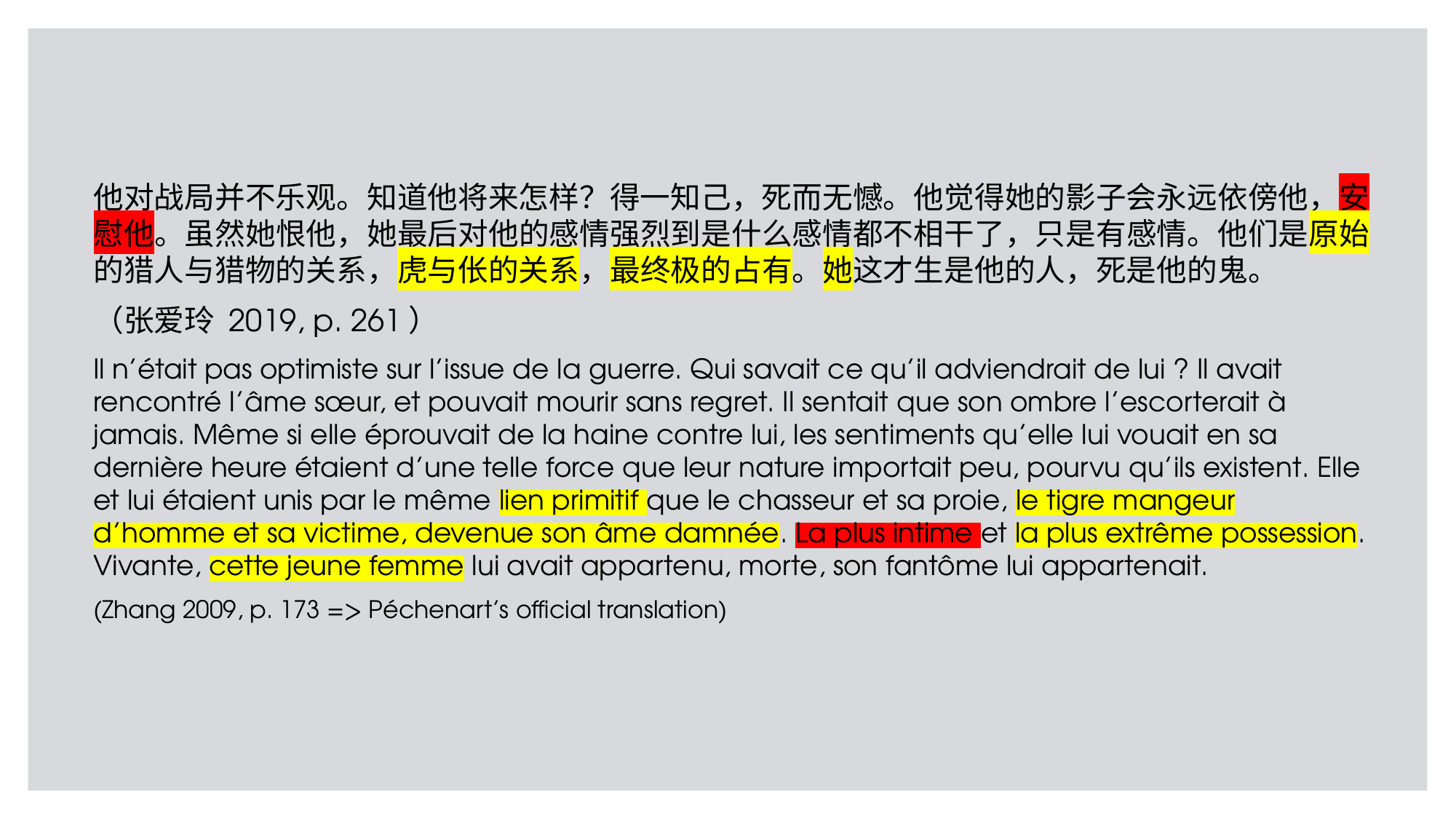

他对战局并不乐观。知道他将来怎样？得一知己，死而无憾。他觉得她的影子会永远依傍他，安慰他。虽然她恨他，她最后对他的感情强烈到是什么感情都不相干了，只是有感情。他们是原始的猎人与猎物的关系，虎与伥的关系，最终极的占有。她这才生是他的人，死是他的鬼。
（张爱玲 2019, p. 261）
Il n’était pas optimiste sur l’issue de la guerre. Qui savait ce qu’il adviendrait de lui ? Il avait rencontré l’âme sœur, et pouvait mourir sans regret. Il sentait que son ombre l’escorterait à jamais. Même si elle éprouvait de la haine contre lui, les sentiments qu’elle lui vouait en sa dernière heure étaient d’une telle force que leur nature importait peu, pourvu qu’ils existent. Elle et lui étaient unis par le même lien primitif que le chasseur et sa proie, le tigre mangeur d’homme et sa victime, devenue son âme damnée. La plus intime et la plus extrême possession. Vivante, cette jeune femme lui avait appartenu, morte, son fantôme lui appartenait.
(Zhang 2009, p. 173 => Péchenart’s official translation)